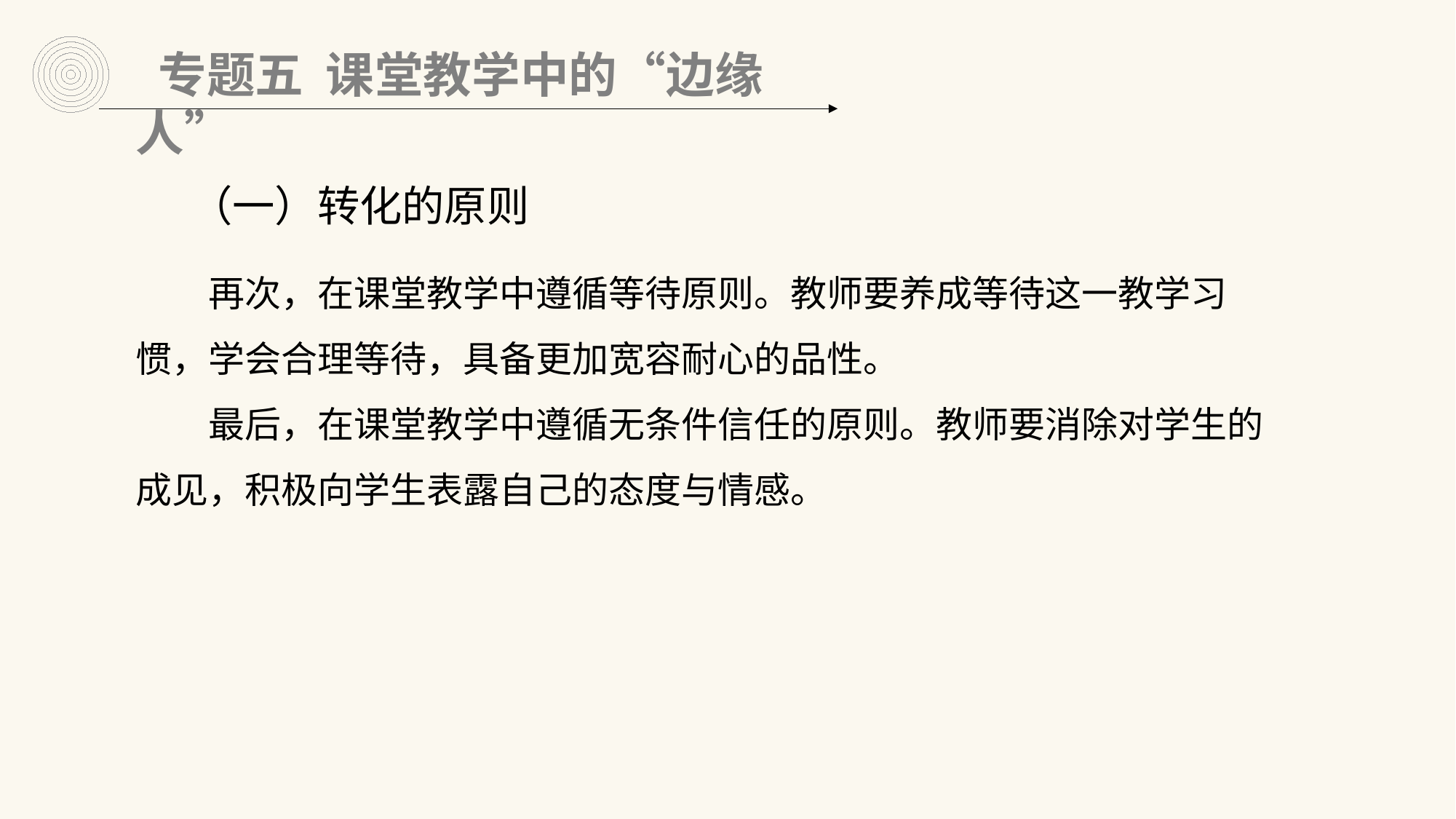

专题五  课堂教学中的“边缘人”
（一）转化的原则
再次，在课堂教学中遵循等待原则。教师要养成等待这一教学习惯，学会合理等待，具备更加宽容耐心的品性。
最后，在课堂教学中遵循无条件信任的原则。教师要消除对学生的成见，积极向学生表露自己的态度与情感。